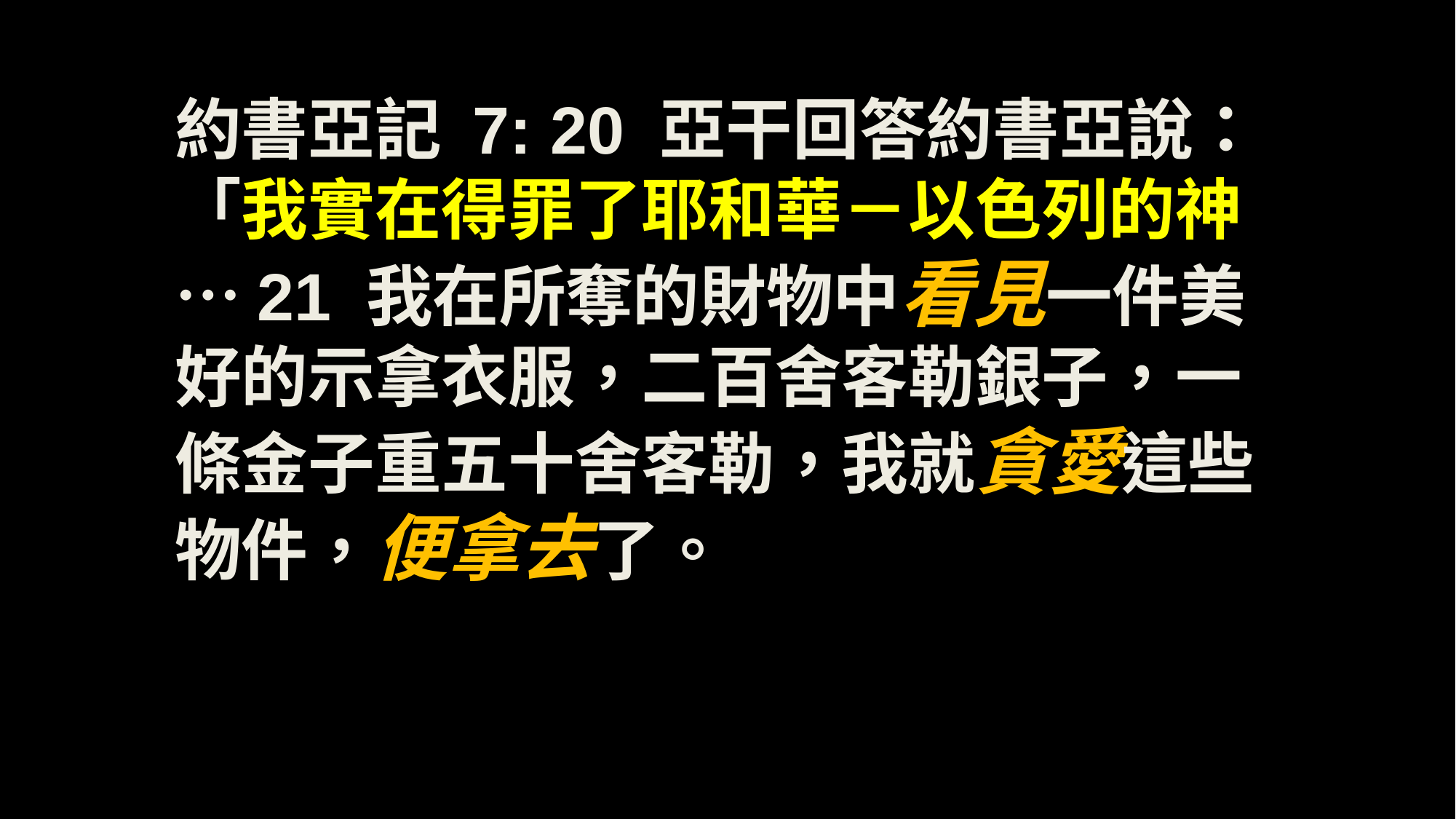

約書亞記 7: 20 亞干回答約書亞說：「我實在得罪了耶和華－以色列的神…21 我在所奪的財物中看見一件美好的示拿衣服，二百舍客勒銀子，一條金子重五十舍客勒，我就貪愛這些物件，便拿去了。